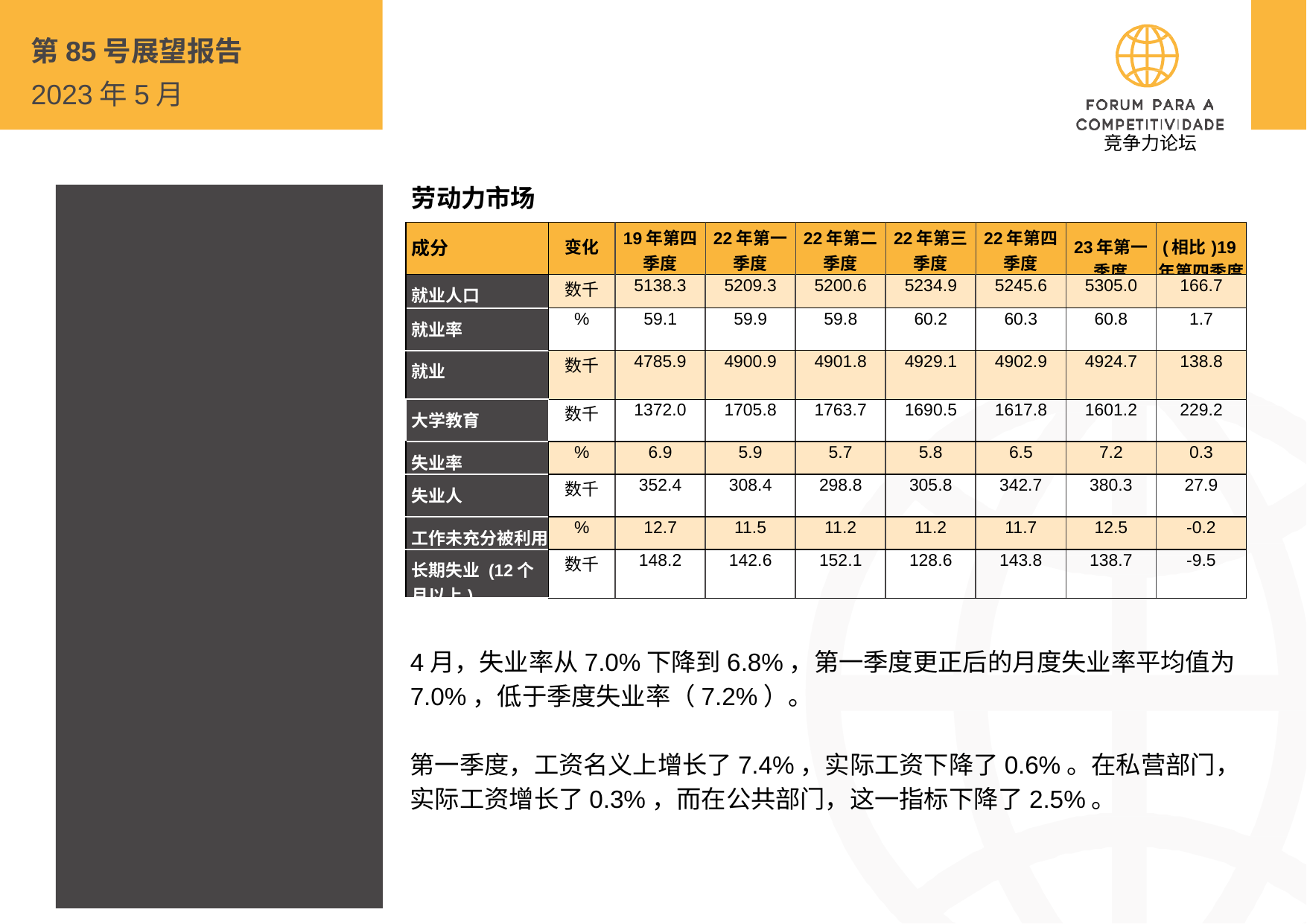

第85号展望报告
2023年5月
   竞争力论坛
劳动力市场

| 成分 | 变化 | 19年第四季度 | 22年第一季度 | 22年第二季度 | 22年第三季度 | 22年第四季度 | 23年第一季度 | (相比)19年第四季度 |
| --- | --- | --- | --- | --- | --- | --- | --- | --- |
| 就业人口 | 数千 | 5138.3 | 5209.3 | 5200.6 | 5234.9 | 5245.6 | 5305.0 | 166.7 |
| 就业率 | % | 59.1 | 59.9 | 59.8 | 60.2 | 60.3 | 60.8 | 1.7 |
| 就业 | 数千 | 4785.9 | 4900.9 | 4901.8 | 4929.1 | 4902.9 | 4924.7 | 138.8 |
| 大学教育 | 数千 | 1372.0 | 1705.8 | 1763.7 | 1690.5 | 1617.8 | 1601.2 | 229.2 |
| 失业率 | % | 6.9 | 5.9 | 5.7 | 5.8 | 6.5 | 7.2 | 0.3 |
| 失业人 | 数千 | 352.4 | 308.4 | 298.8 | 305.8 | 342.7 | 380.3 | 27.9 |
| 工作未充分被利用 | % | 12.7 | 11.5 | 11.2 | 11.2 | 11.7 | 12.5 | -0.2 |
| 长期失业 (12个月以上) | 数千 | 148.2 | 142.6 | 152.1 | 128.6 | 143.8 | 138.7 | -9.5 |
4月，失业率从7.0%下降到6.8%，第一季度更正后的月度失业率平均值为7.0%，低于季度失业率（7.2%）。

第一季度，工资名义上增长了7.4%，实际工资下降了0.6%。在私营部门，实际工资增长了0.3%，而在公共部门，这一指标下降了2.5%。